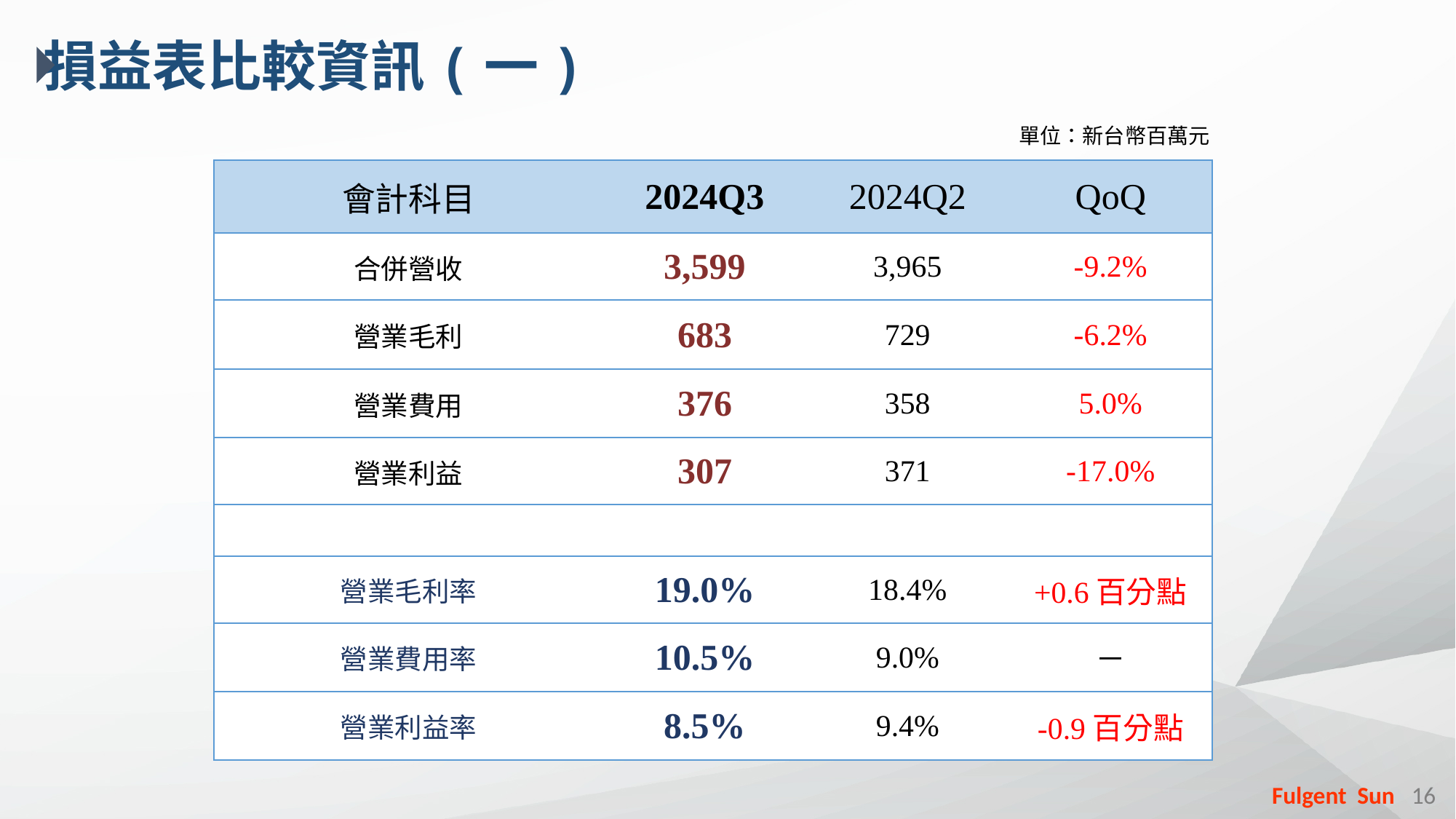

損益表比較資訊(一)

單位：新台幣百萬元
| 會計科目 | 2024Q3 | 2024Q2 | QoQ |
| --- | --- | --- | --- |
| 合併營收 | 3,599 | 3,965 | -9.2% |
| 營業毛利 | 683 | 729 | -6.2% |
| 營業費用 | 376 | 358 | 5.0% |
| 營業利益 | 307 | 371 | -17.0% |
|  |  |  |  |
| 營業毛利率 | 19.0% | 18.4% | +0.6百分點 |
| 營業費用率 | 10.5% | 9.0% | ─ |
| 營業利益率 | 8.5% | 9.4% | -0.9百分點 |